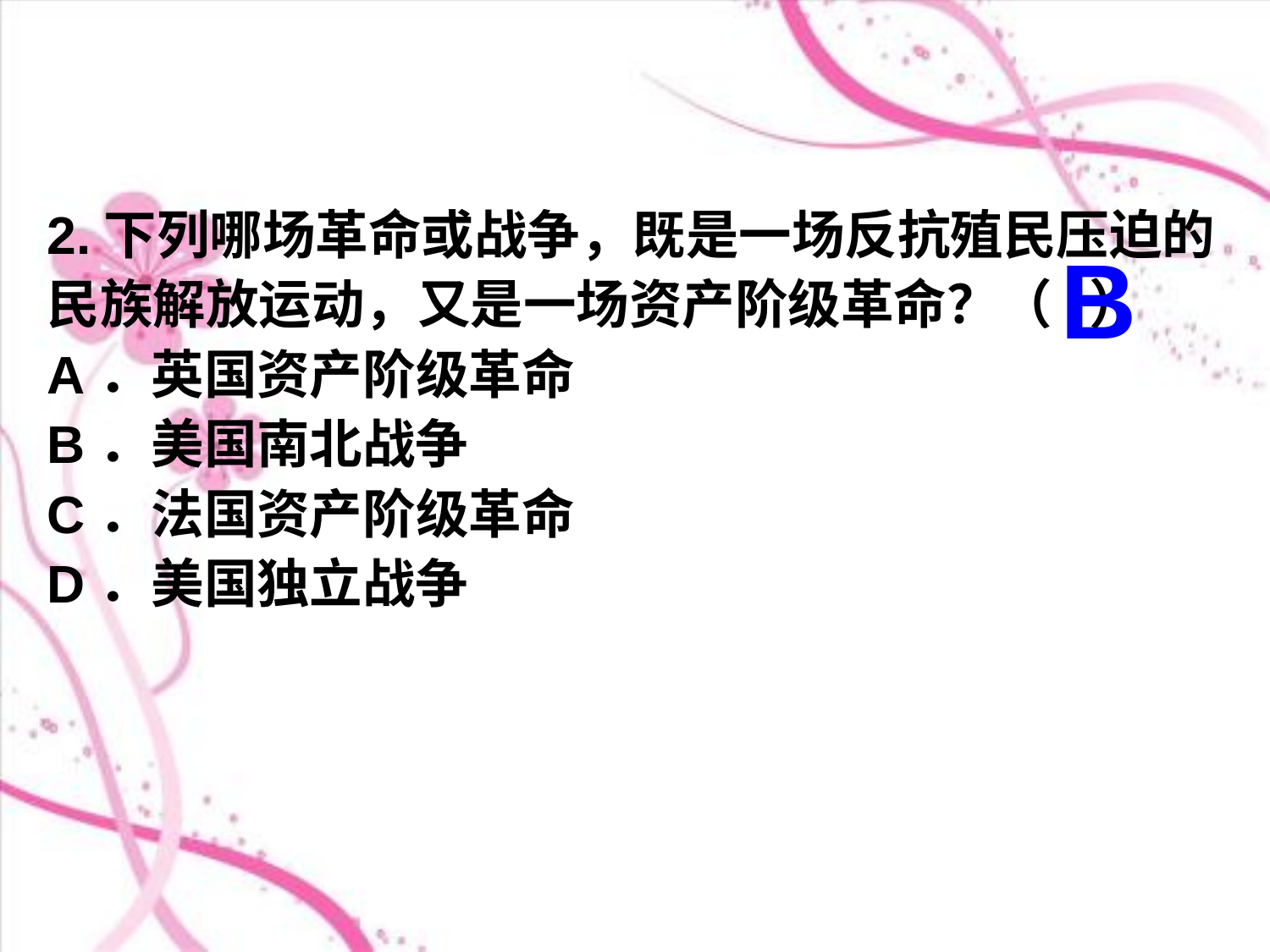

2.下列哪场革命或战争，既是一场反抗殖民压迫的民族解放运动，又是一场资产阶级革命？（   ）
A．英国资产阶级革命
B．美国南北战争
C．法国资产阶级革命
D．美国独立战争
B